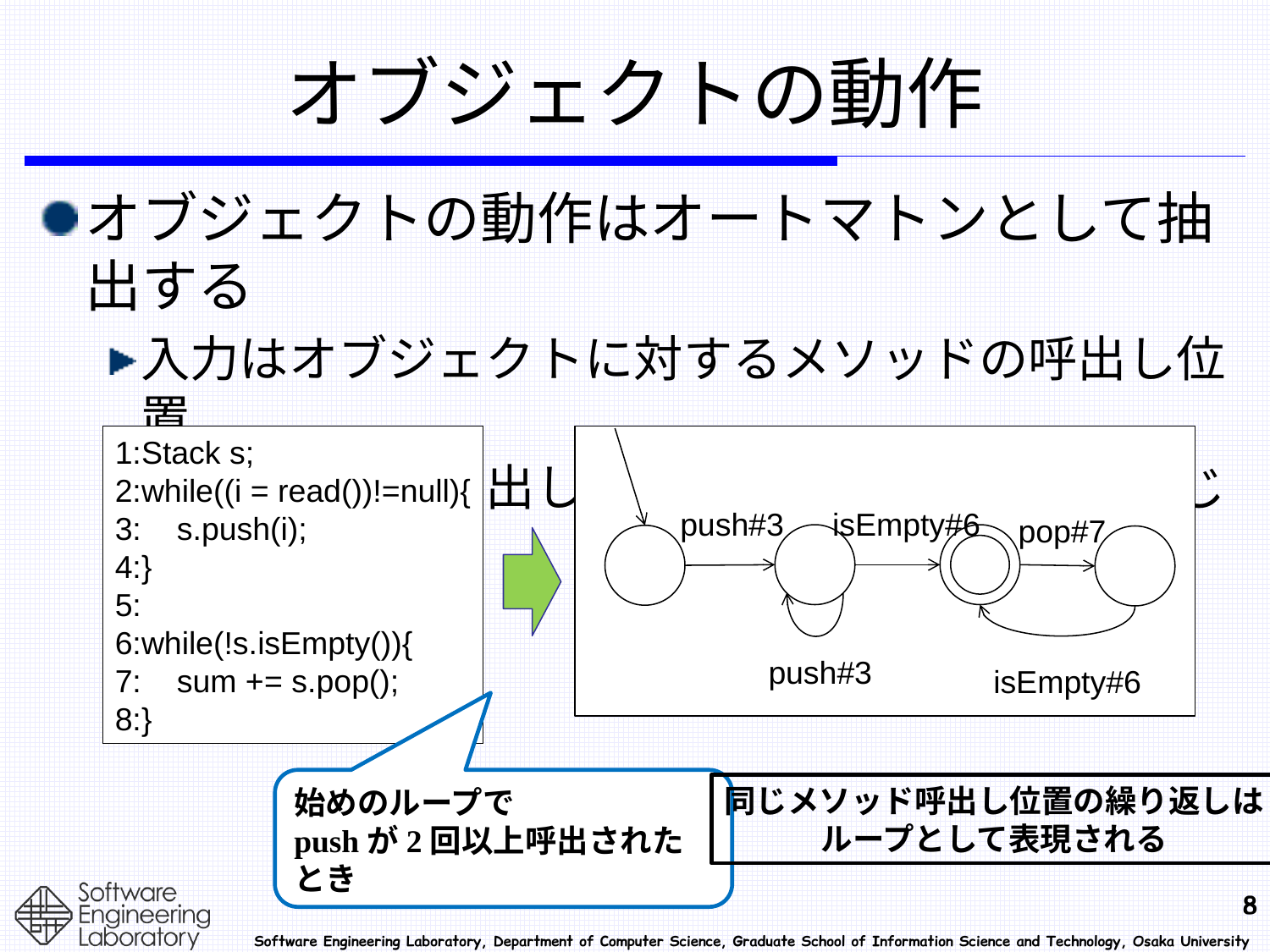

# オブジェクトの動作
オブジェクトの動作はオートマトンとして抽出する
入力はオブジェクトに対するメソッドの呼出し位置
同じメソッド呼出し位置を入力した後は全て同じ状態
1:Stack s;
2:while((i = read())!=null){
3:    s.push(i);
4:}
5:
6:while(!s.isEmpty()){
7:    sum += s.pop();
8:}

push#3
isEmpty#6
pop#7

push#3
isEmpty#6

始めのループで
pushが2回以上呼出されたとき
同じメソッド呼出し位置の繰り返しは
ループとして表現される